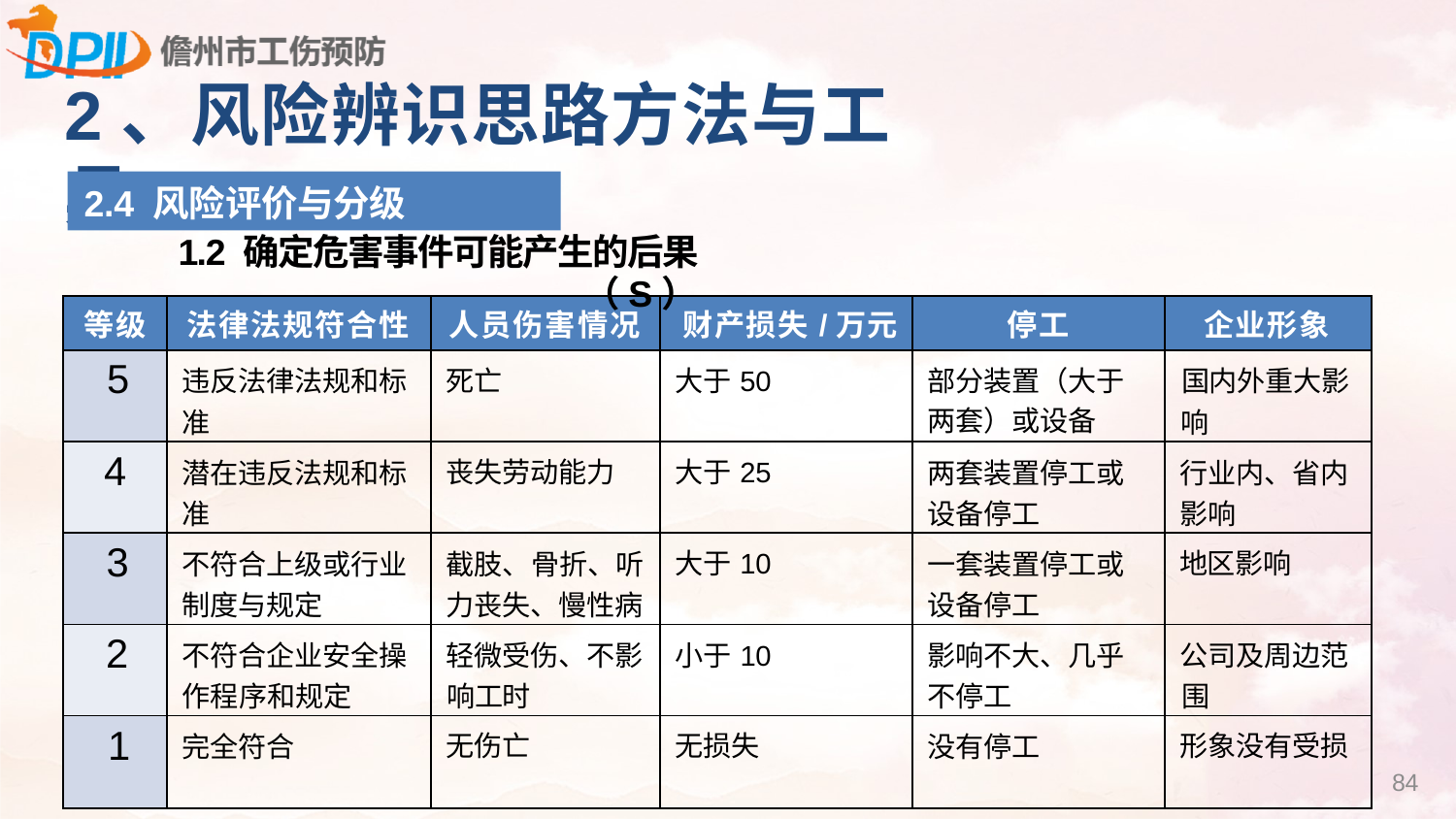

2、风险辨识思路方法与工具

2.4 风险评价与分级

1.2 确定危害事件可能产生的后果（S）
| 等级 | 法律法规符合性 | 人员伤害情况 | 财产损失/万元 | 停工 | 企业形象 |
| --- | --- | --- | --- | --- | --- |
| 5 | 违反法律法规和标 准 | 死亡 | 大于50 | 部分装置（大于 两套）或设备 | 国内外重大影 响 |
| 4 | 潜在违反法规和标 准 | 丧失劳动能力 | 大于25 | 两套装置停工或 设备停工 | 行业内、省内 影响 |
| 3 | 不符合上级或行业 制度与规定 | 截肢、骨折、听 力丧失、慢性病 | 大于10 | 一套装置停工或 设备停工 | 地区影响 |
| 2 | 不符合企业安全操 作程序和规定 | 轻微受伤、不影 响工时 | 小于10 | 影响不大、几乎 不停工 | 公司及周边范 围 |
| 1 | 完全符合 | 无伤亡 | 无损失 | 没有停工 | 形象没有受损 |

84